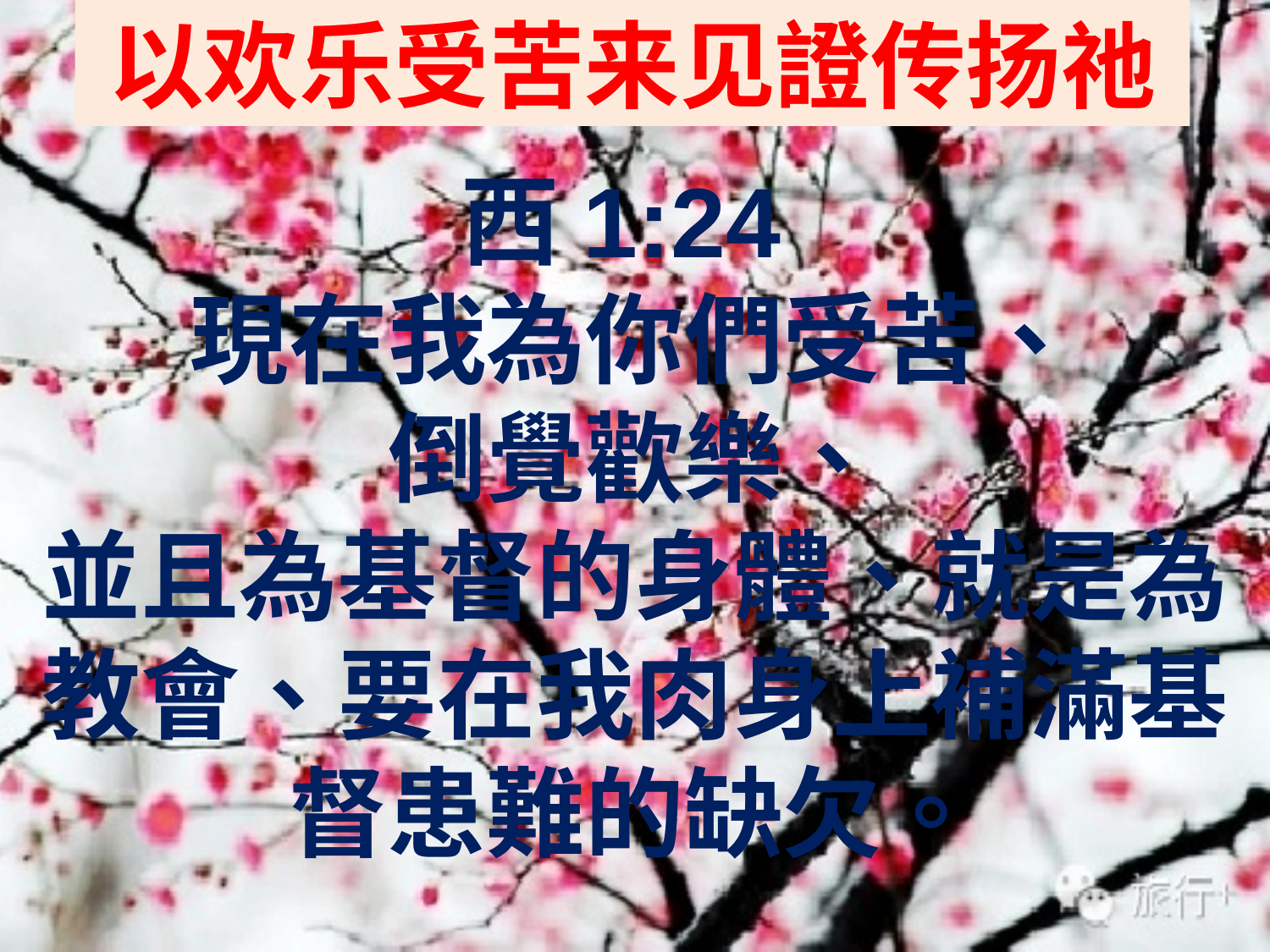

以欢乐受苦来见證传扬祂
西1:24
現在我為你們受苦、
倒覺歡樂、
並且為基督的身體、就是為教會、要在我肉身上補滿基督患難的缺欠。